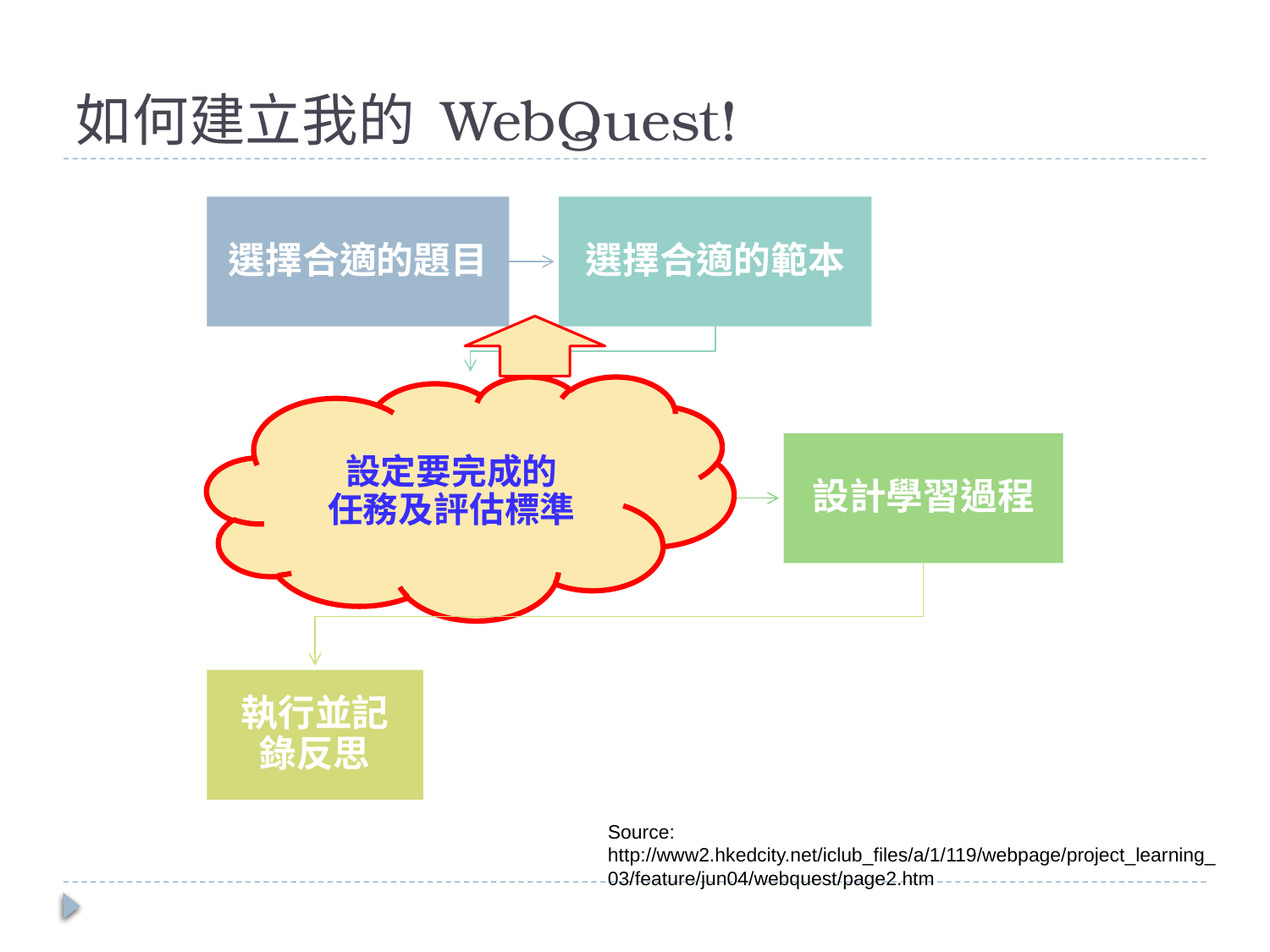

# 如何建立我的 WebQuest!

選擇合適的題目

選擇合適的範本

設定要完成的
任務及評估標準

設計學習過程
執行並記錄反思

Source: http://www2.hkedcity.net/iclub_files/a/1/119/webpage/project_learning_03/feature/jun04/webquest/page2.htm